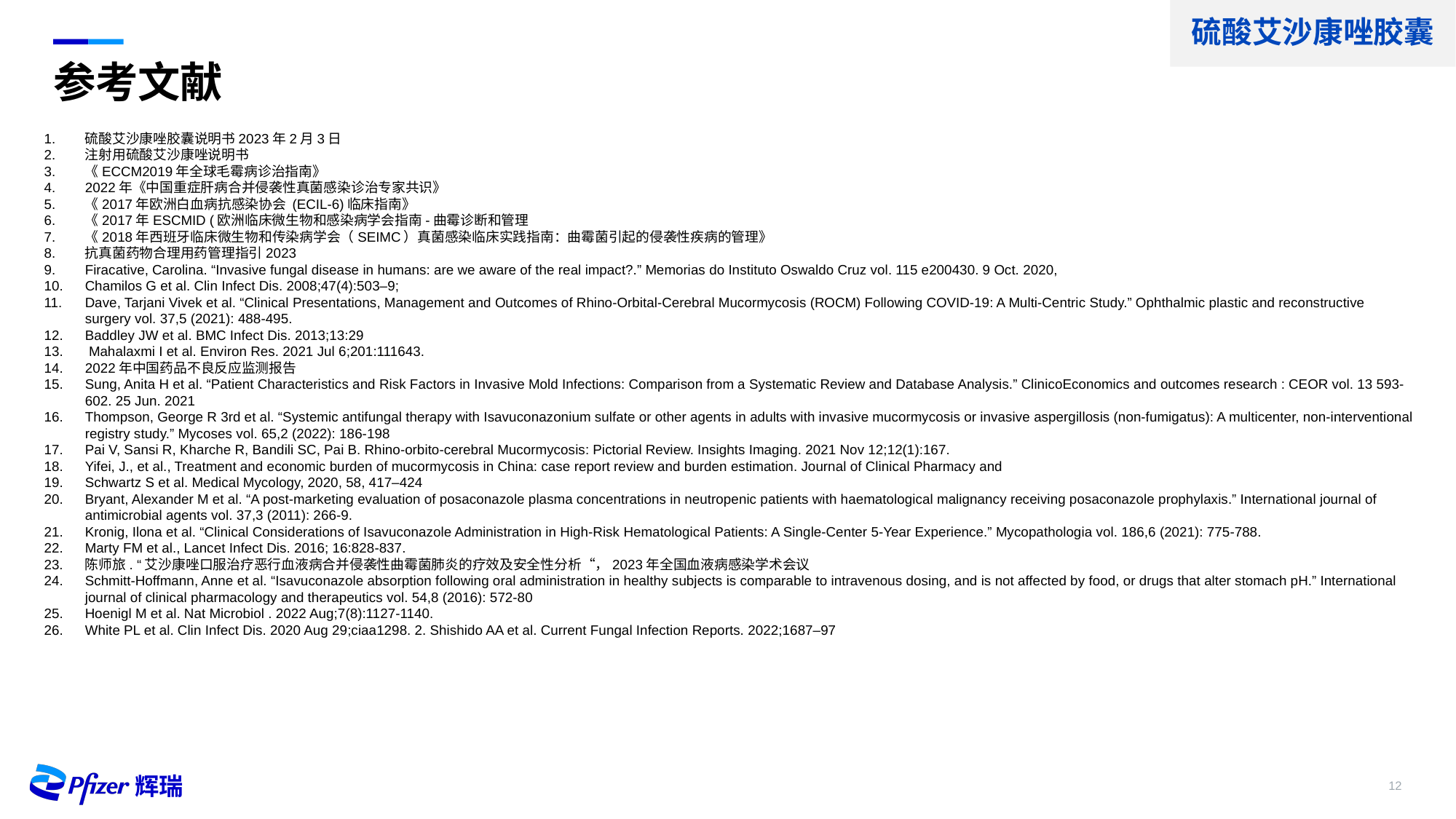

硫酸艾沙康唑胶囊
# 参考文献
硫酸艾沙康唑胶囊说明书2023年2月3日
注射用硫酸艾沙康唑说明书
《ECCM2019年全球毛霉病诊治指南》
2022年《中国重症肝病合并侵袭性真菌感染诊治专家共识》
《2017年欧洲白血病抗感染协会 (ECIL-6)临床指南》
《2017年ESCMID (欧洲临床微生物和感染病学会指南-曲霉诊断和管理
《2018年西班牙临床微生物和传染病学会（SEIMC）真菌感染临床实践指南：曲霉菌引起的侵袭性疾病的管理》
抗真菌药物合理用药管理指引2023
Firacative, Carolina. “Invasive fungal disease in humans: are we aware of the real impact?.” Memorias do Instituto Oswaldo Cruz vol. 115 e200430. 9 Oct. 2020,
Chamilos G et al. Clin Infect Dis. 2008;47(4):503–9;
Dave, Tarjani Vivek et al. “Clinical Presentations, Management and Outcomes of Rhino-Orbital-Cerebral Mucormycosis (ROCM) Following COVID-19: A Multi-Centric Study.” Ophthalmic plastic and reconstructive surgery vol. 37,5 (2021): 488-495.
Baddley JW et al. BMC Infect Dis. 2013;13:29
 Mahalaxmi I et al. Environ Res. 2021 Jul 6;201:111643.
2022年中国药品不良反应监测报告
Sung, Anita H et al. “Patient Characteristics and Risk Factors in Invasive Mold Infections: Comparison from a Systematic Review and Database Analysis.” ClinicoEconomics and outcomes research : CEOR vol. 13 593-602. 25 Jun. 2021
Thompson, George R 3rd et al. “Systemic antifungal therapy with Isavuconazonium sulfate or other agents in adults with invasive mucormycosis or invasive aspergillosis (non-fumigatus): A multicenter, non-interventional registry study.” Mycoses vol. 65,2 (2022): 186-198
Pai V, Sansi R, Kharche R, Bandili SC, Pai B. Rhino-orbito-cerebral Mucormycosis: Pictorial Review. Insights Imaging. 2021 Nov 12;12(1):167.
Yifei, J., et al., Treatment and economic burden of mucormycosis in China: case report review and burden estimation. Journal of Clinical Pharmacy and
Schwartz S et al. Medical Mycology, 2020, 58, 417–424
Bryant, Alexander M et al. “A post-marketing evaluation of posaconazole plasma concentrations in neutropenic patients with haematological malignancy receiving posaconazole prophylaxis.” International journal of antimicrobial agents vol. 37,3 (2011): 266-9.
Kronig, Ilona et al. “Clinical Considerations of Isavuconazole Administration in High-Risk Hematological Patients: A Single-Center 5-Year Experience.” Mycopathologia vol. 186,6 (2021): 775-788.
Marty FM et al., Lancet Infect Dis. 2016; 16:828-837.
陈师旅. “艾沙康唑口服治疗恶行血液病合并侵袭性曲霉菌肺炎的疗效及安全性分析“，2023年全国血液病感染学术会议
Schmitt-Hoffmann, Anne et al. “Isavuconazole absorption following oral administration in healthy subjects is comparable to intravenous dosing, and is not affected by food, or drugs that alter stomach pH.” International journal of clinical pharmacology and therapeutics vol. 54,8 (2016): 572-80
Hoenigl M et al. Nat Microbiol . 2022 Aug;7(8):1127-1140.
White PL et al. Clin Infect Dis. 2020 Aug 29;ciaa1298. 2. Shishido AA et al. Current Fungal Infection Reports. 2022;1687–97